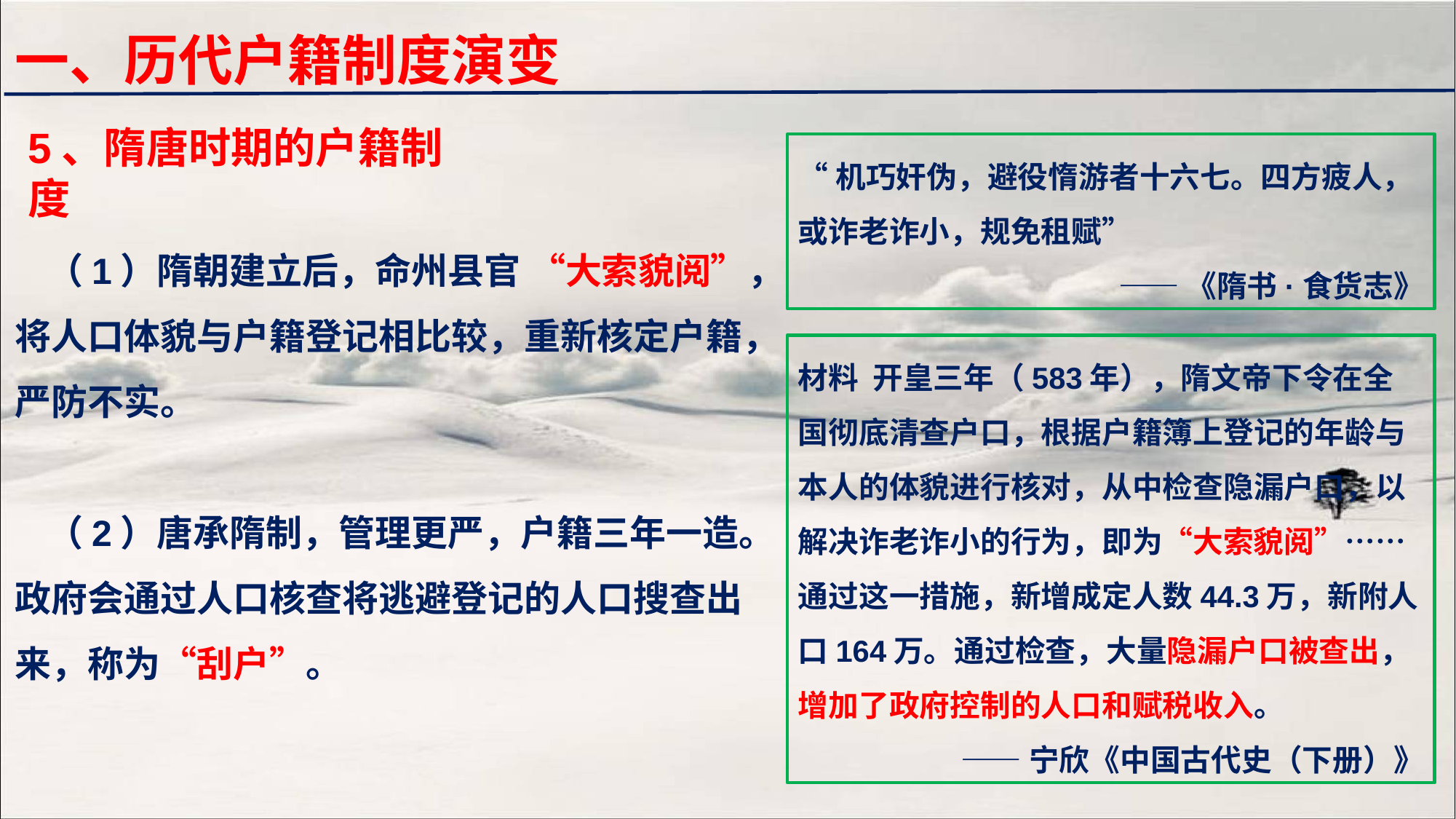

一、历代户籍制度演变
5、隋唐时期的户籍制度
“机巧奸伪，避役惰游者十六七。四方疲人，或诈老诈小，规免租赋”
——《隋书·食货志》
（1）隋朝建立后，命州县官 “大索貌阅”，将人口体貌与户籍登记相比较，重新核定户籍，严防不实。

（2）唐承隋制，管理更严，户籍三年一造。政府会通过人口核查将逃避登记的人口搜查出来，称为“刮户”。
材料  开皇三年（583年），隋文帝下令在全国彻底清查户口，根据户籍簿上登记的年龄与本人的体貌进行核对，从中检查隐漏户口，以解决诈老诈小的行为，即为“大索貌阅”……通过这一措施，新增成定人数44.3万，新附人口164万。通过检查，大量隐漏户口被查出，增加了政府控制的人口和赋税收入。
——宁欣《中国古代史（下册）》